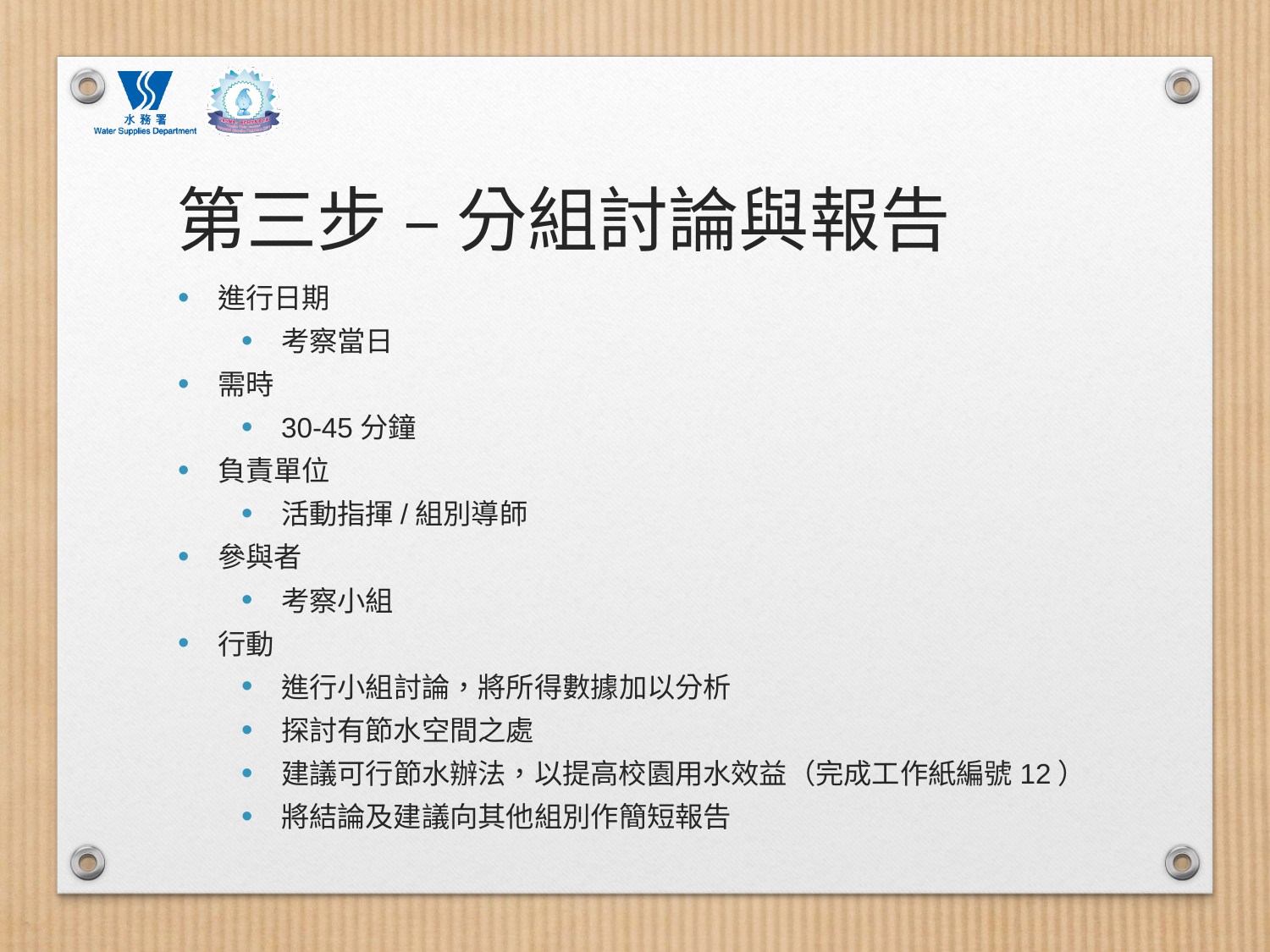

# 第三步 – 分組討論與報告
進行日期
考察當日
需時
30-45分鐘
負責單位
活動指揮/組別導師
參與者
考察小組
行動
進行小組討論，將所得數據加以分析
探討有節水空間之處
建議可行節水辦法，以提高校園用水效益（完成工作紙編號12）
將結論及建議向其他組別作簡短報告